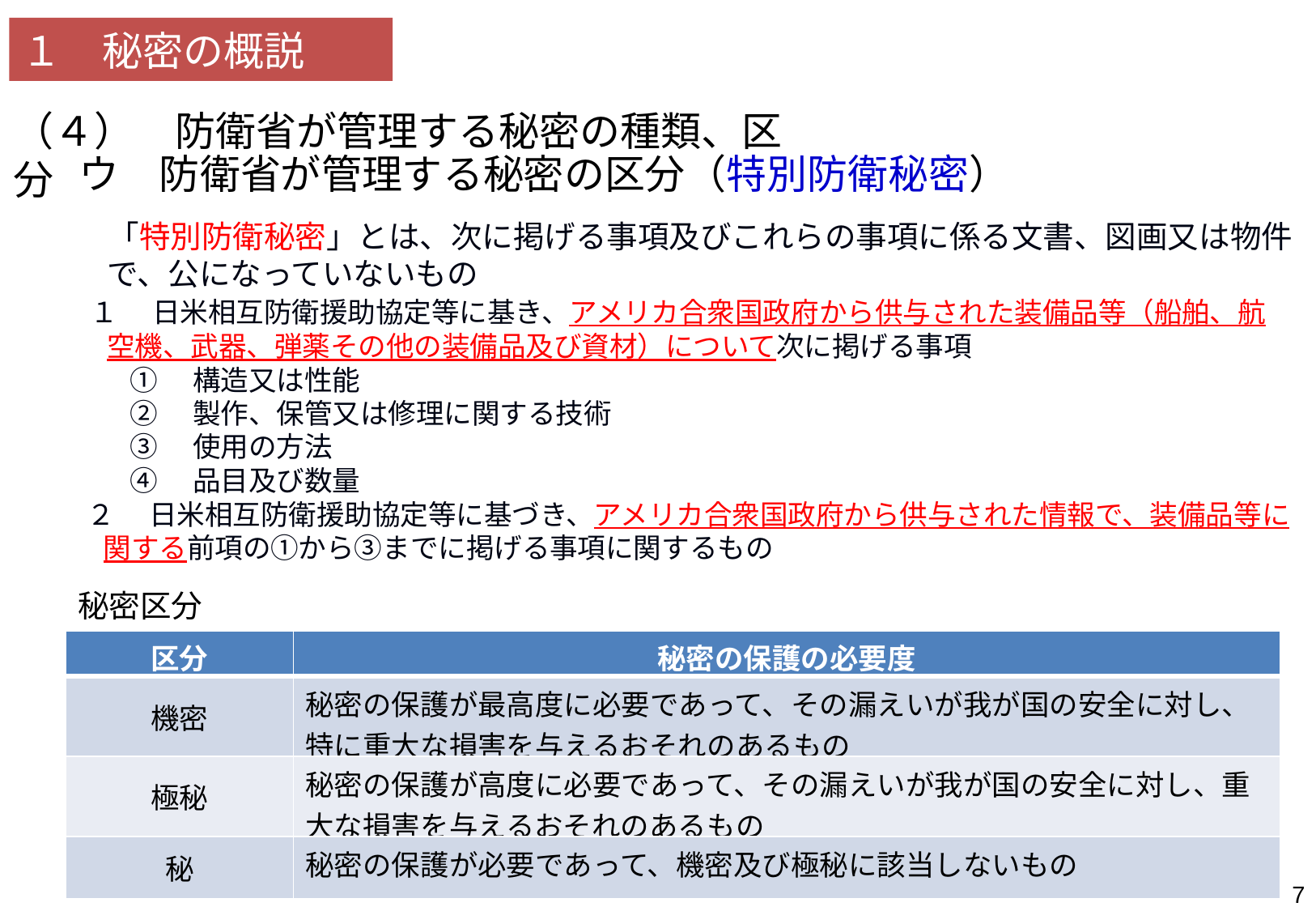

１　秘密の概説
（４）　防衛省が管理する秘密の種類、区分
 ウ　防衛省が管理する秘密の区分（特別防衛秘密）
「特別防衛秘密」とは、次に掲げる事項及びこれらの事項に係る文書、図画又は物件で、公になっていないもの
　１　 日米相互防衛援助協定等に基き、アメリカ合衆国政府から供与された装備品等（船舶、航空機、武器、弾薬その他の装備品及び資材）について次に掲げる事項
①　構造又は性能
②　製作、保管又は修理に関する技術
③　使用の方法
④　品目及び数量
　２ 　日米相互防衛援助協定等に基づき、アメリカ合衆国政府から供与された情報で、装備品等に関する前項の①から③までに掲げる事項に関するもの
| 24 | 特別防衛秘密／特定秘密／装備品等秘密に関する法律、政令、訓令、事務次官通達その他関係規則の条文の内容、解説が記載されているか。 |
| --- | --- |
秘密区分
| 区分 | 秘密の保護の必要度 |
| --- | --- |
| 機密 | 秘密の保護が最高度に必要であって、その漏えいが我が国の安全に対し、特に重大な損害を与えるおそれのあるもの |
| 極秘 | 秘密の保護が高度に必要であって、その漏えいが我が国の安全に対し、重大な損害を与えるおそれのあるもの |
| 秘 | 秘密の保護が必要であって、機密及び極秘に該当しないもの |
7